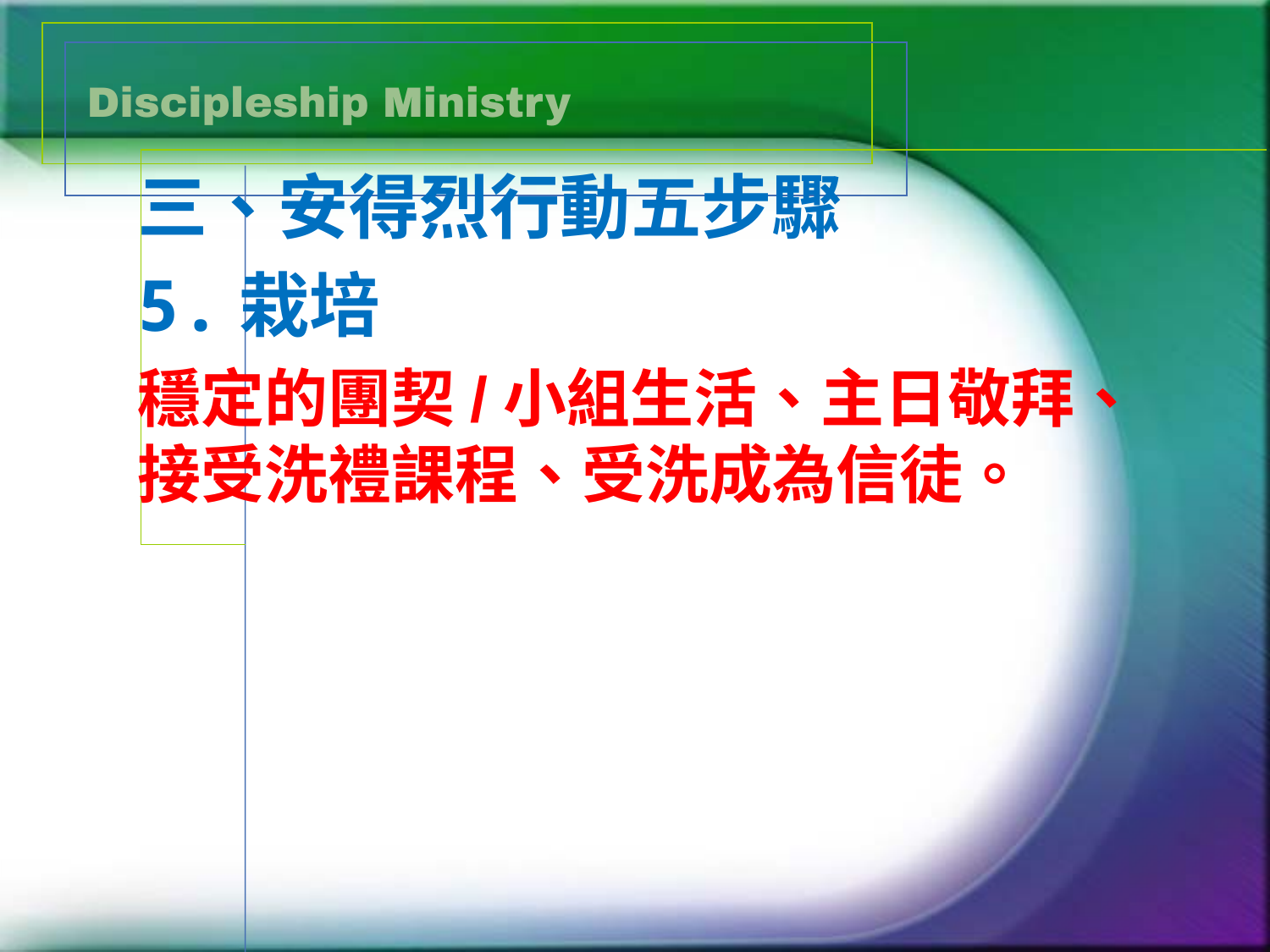

# Discipleship Ministry
三、安得烈行動五步驟
5.栽培
穩定的團契/小組生活、主日敬拜、接受洗禮課程、受洗成為信徒。